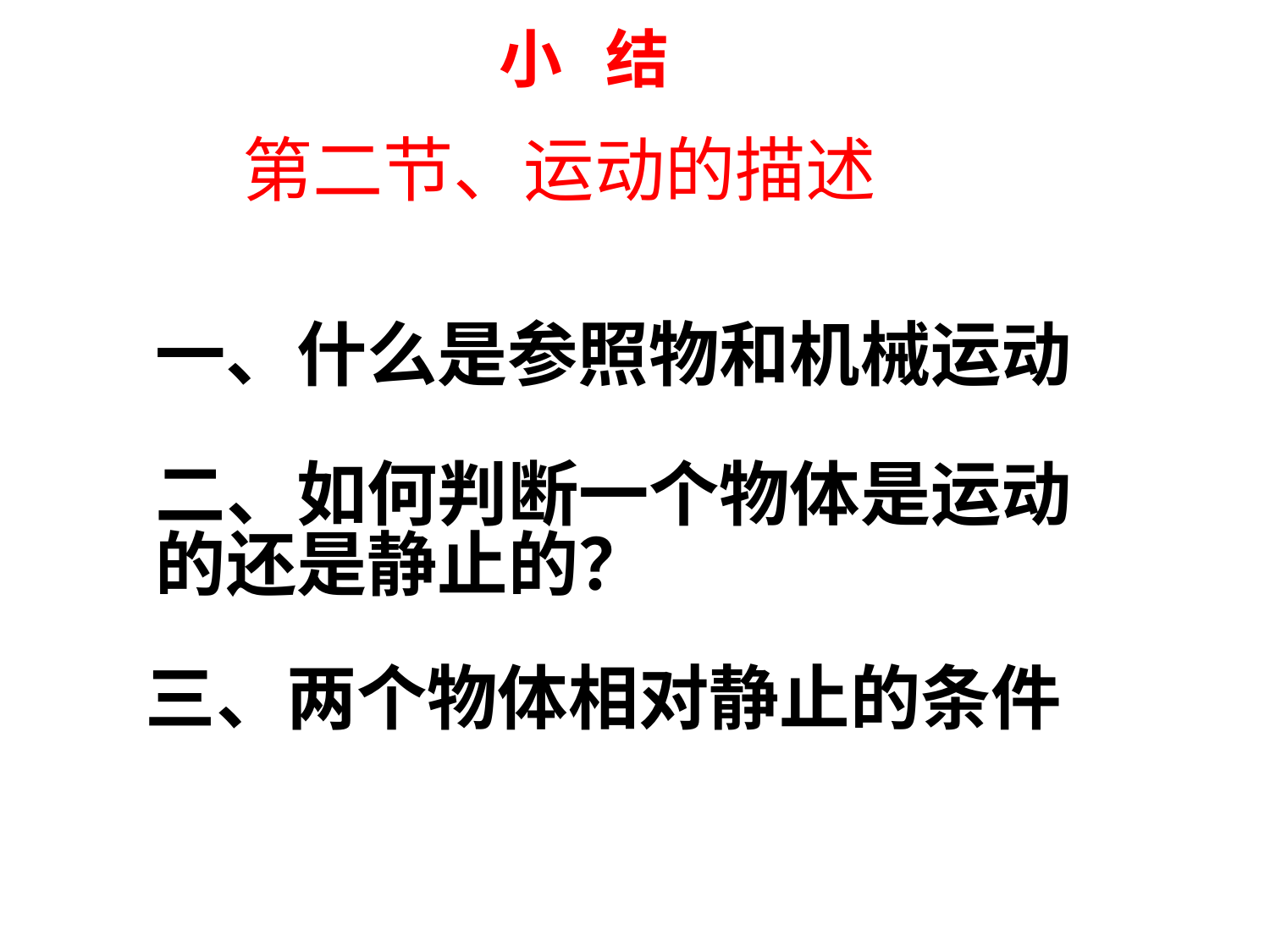

小   结
第二节、运动的描述
一、什么是参照物和机械运动
二、如何判断一个物体是运动的还是静止的？
三、两个物体相对静止的条件